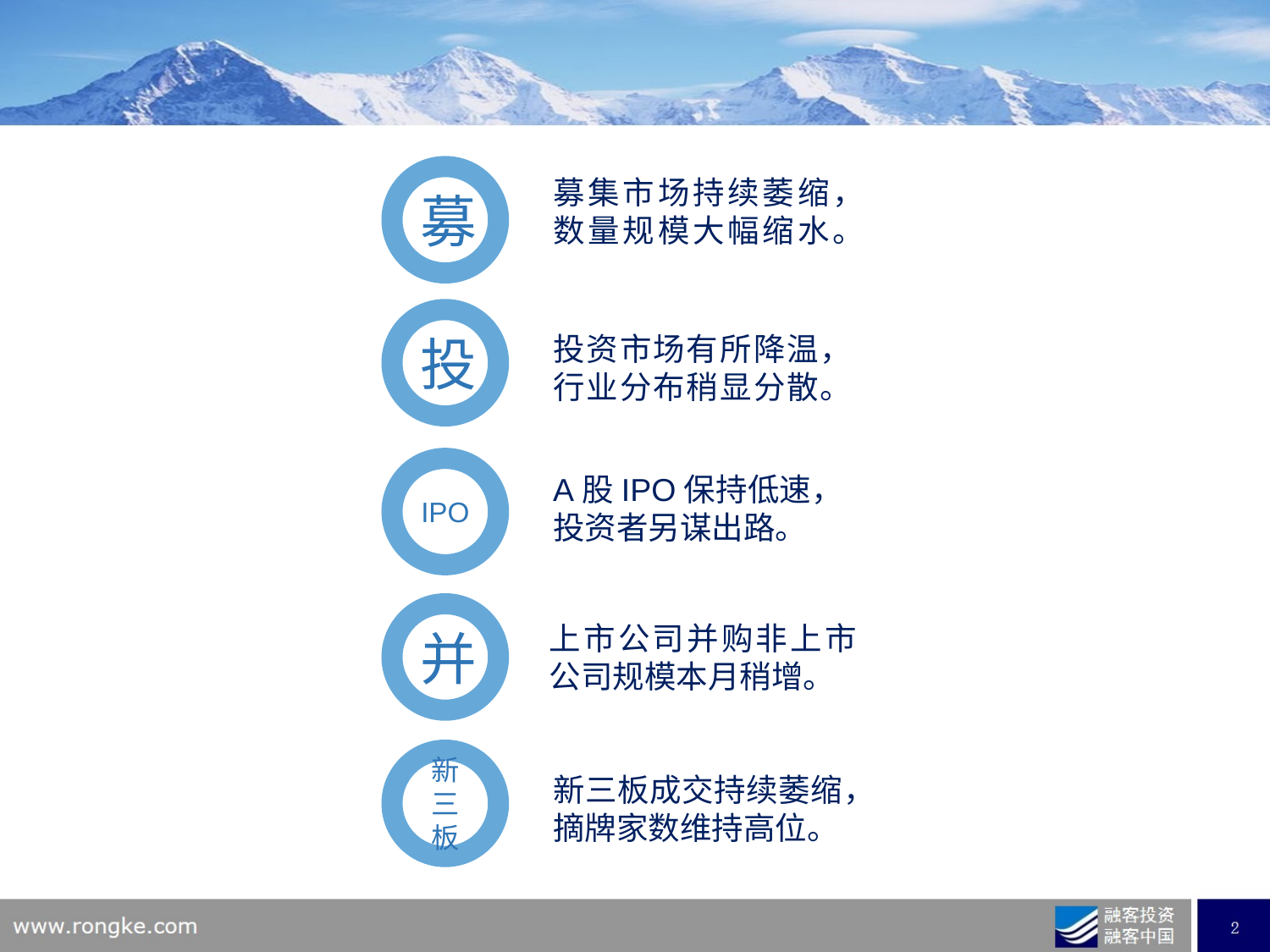

募
募集市场持续萎缩，数量规模大幅缩水。
投
投资市场有所降温，行业分布稍显分散。
IPO
A股IPO保持低速，投资者另谋出路。
并
上市公司并购非上市公司规模本月稍增。
新三板
新三板成交持续萎缩，摘牌家数维持高位。